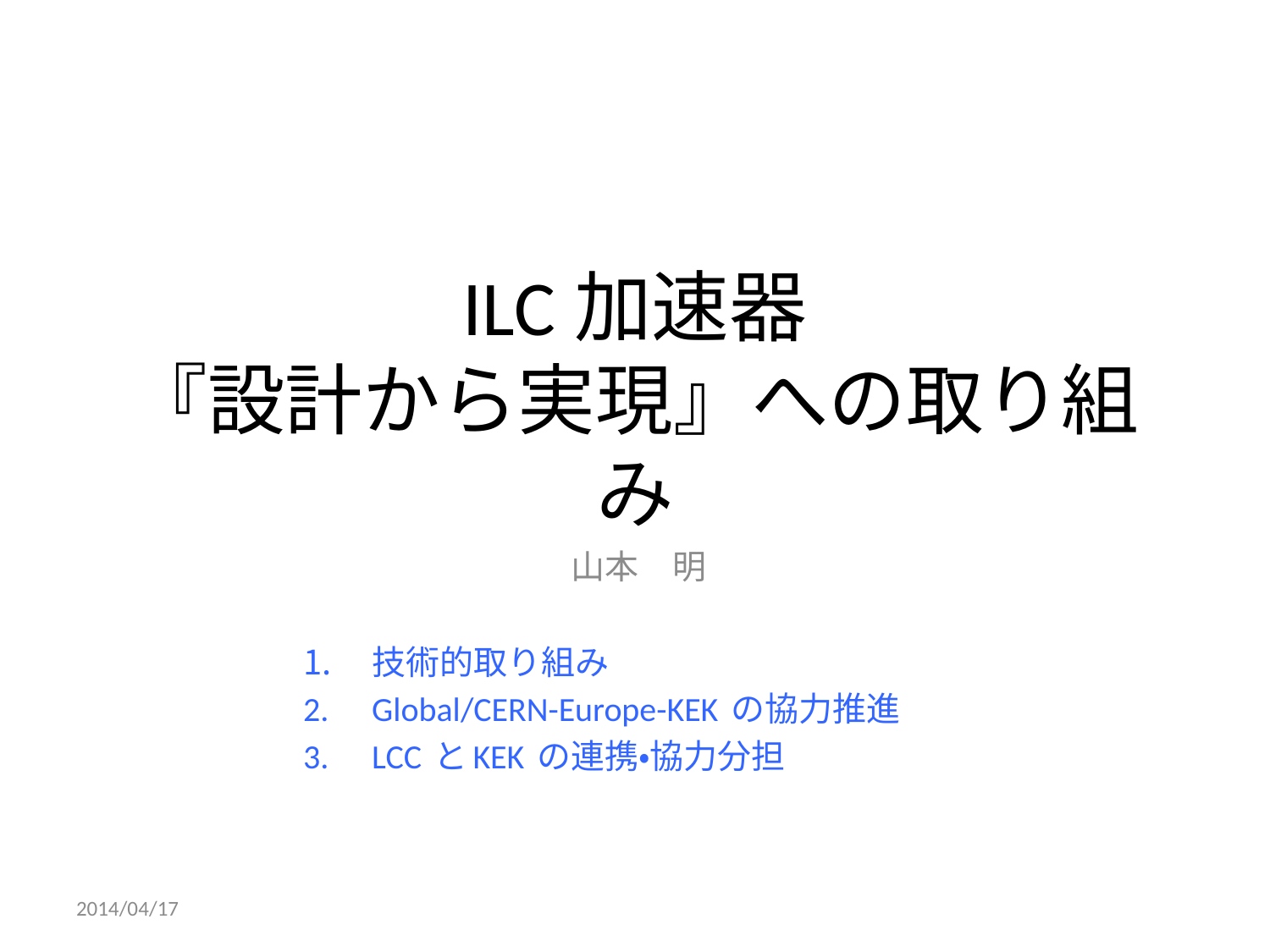

# ILC加速器 『設計から実現』への取り組み
山本　明

技術的取り組み
Global/CERN-Europe-KEK の協力推進
LCC とKEK の連携・協力分担

2014/04/17